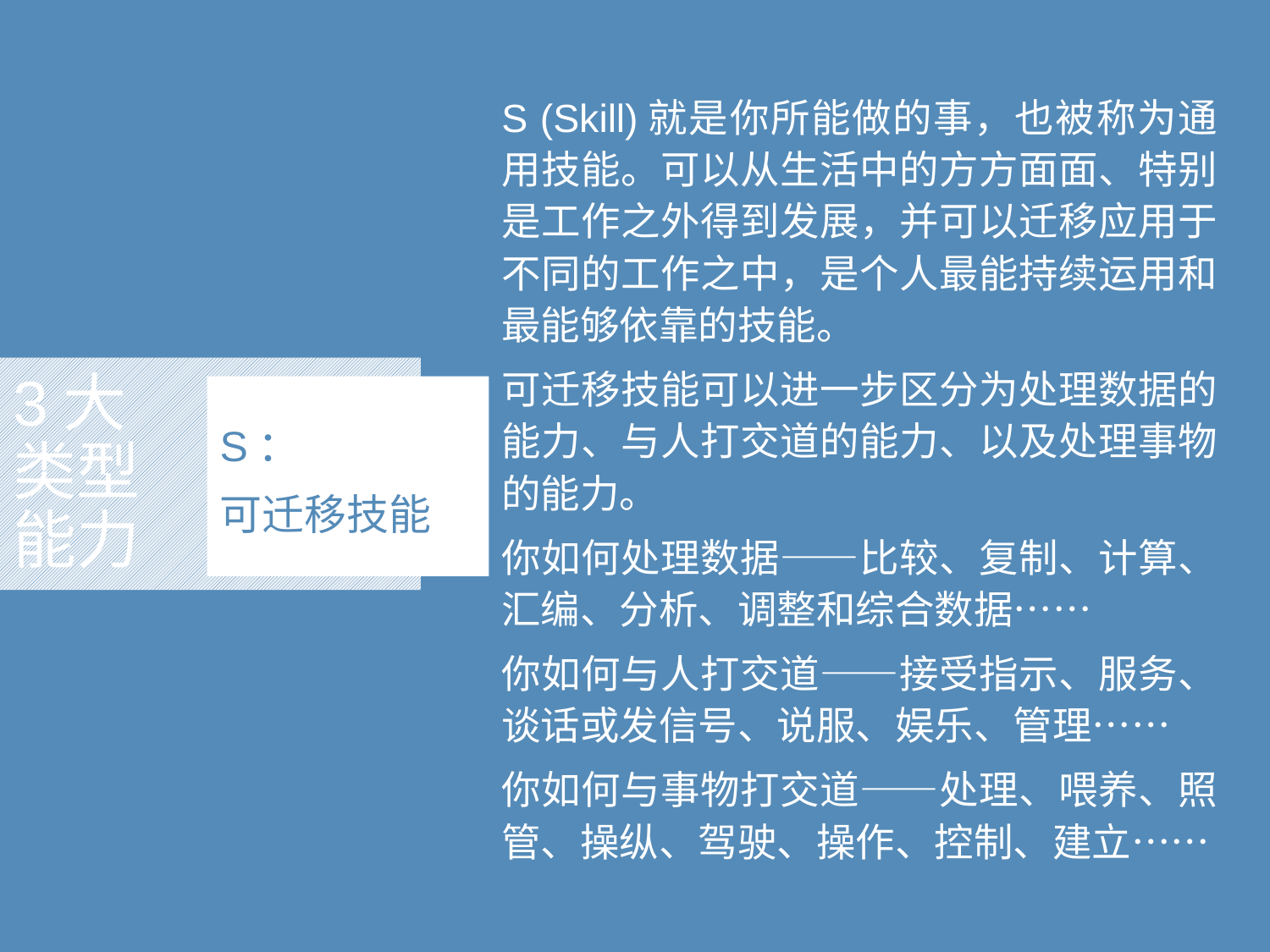

S (Skill)就是你所能做的事，也被称为通用技能。可以从生活中的方方面面、特别是工作之外得到发展，并可以迁移应用于不同的工作之中，是个人最能持续运用和最能够依靠的技能。
可迁移技能可以进一步区分为处理数据的能力、与人打交道的能力、以及处理事物的能力。
你如何处理数据——比较、复制、计算、汇编、分析、调整和综合数据……
你如何与人打交道——接受指示、服务、谈话或发信号、说服、娱乐、管理……
你如何与事物打交道——处理、喂养、照管、操纵、驾驶、操作、控制、建立……
# 3大 类型 能力
S：
可迁移技能